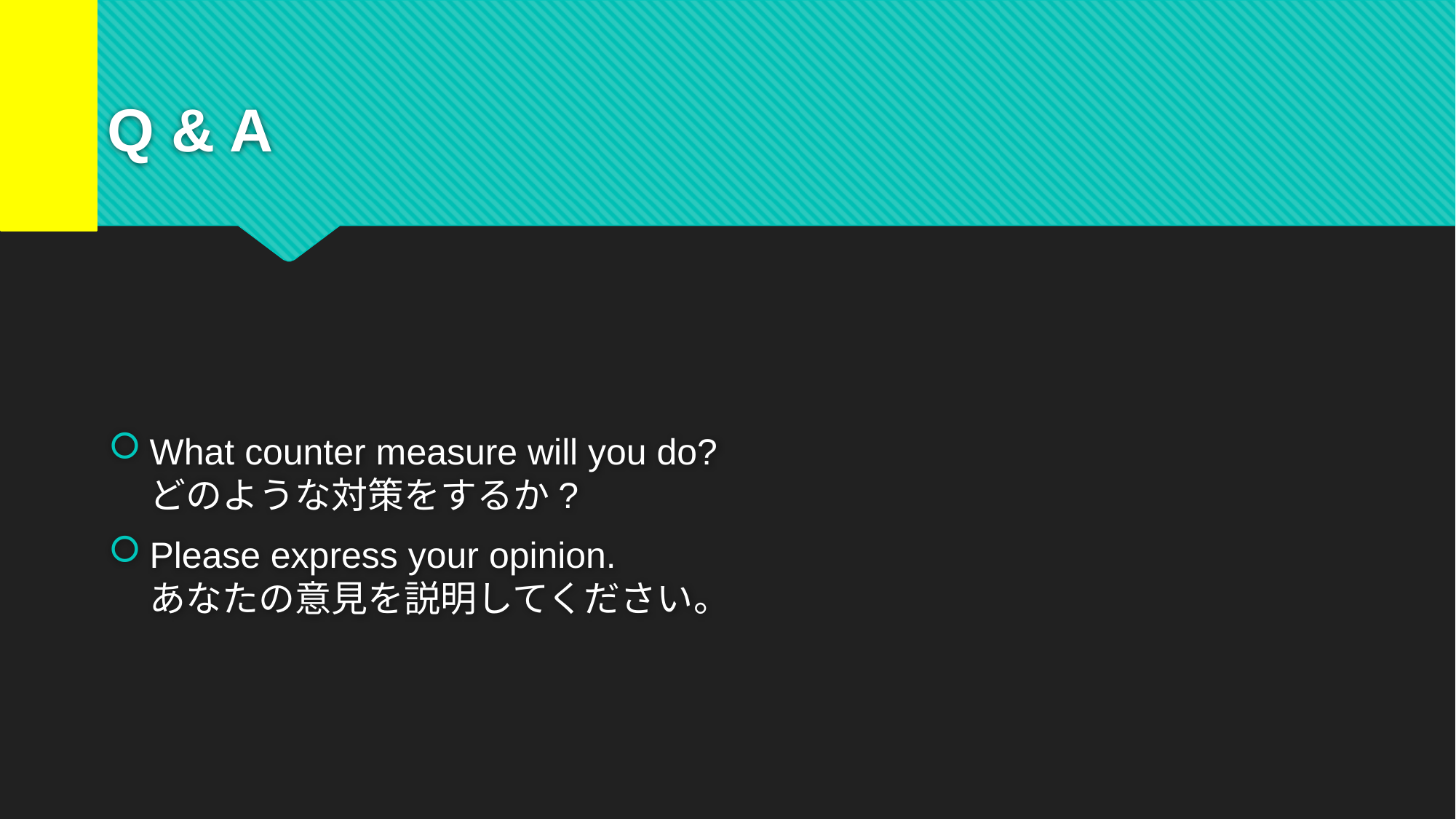

# Q & A
What counter measure will you do?
どのような対策をするか?
Please express your opinion.
あなたの意見を説明してください。